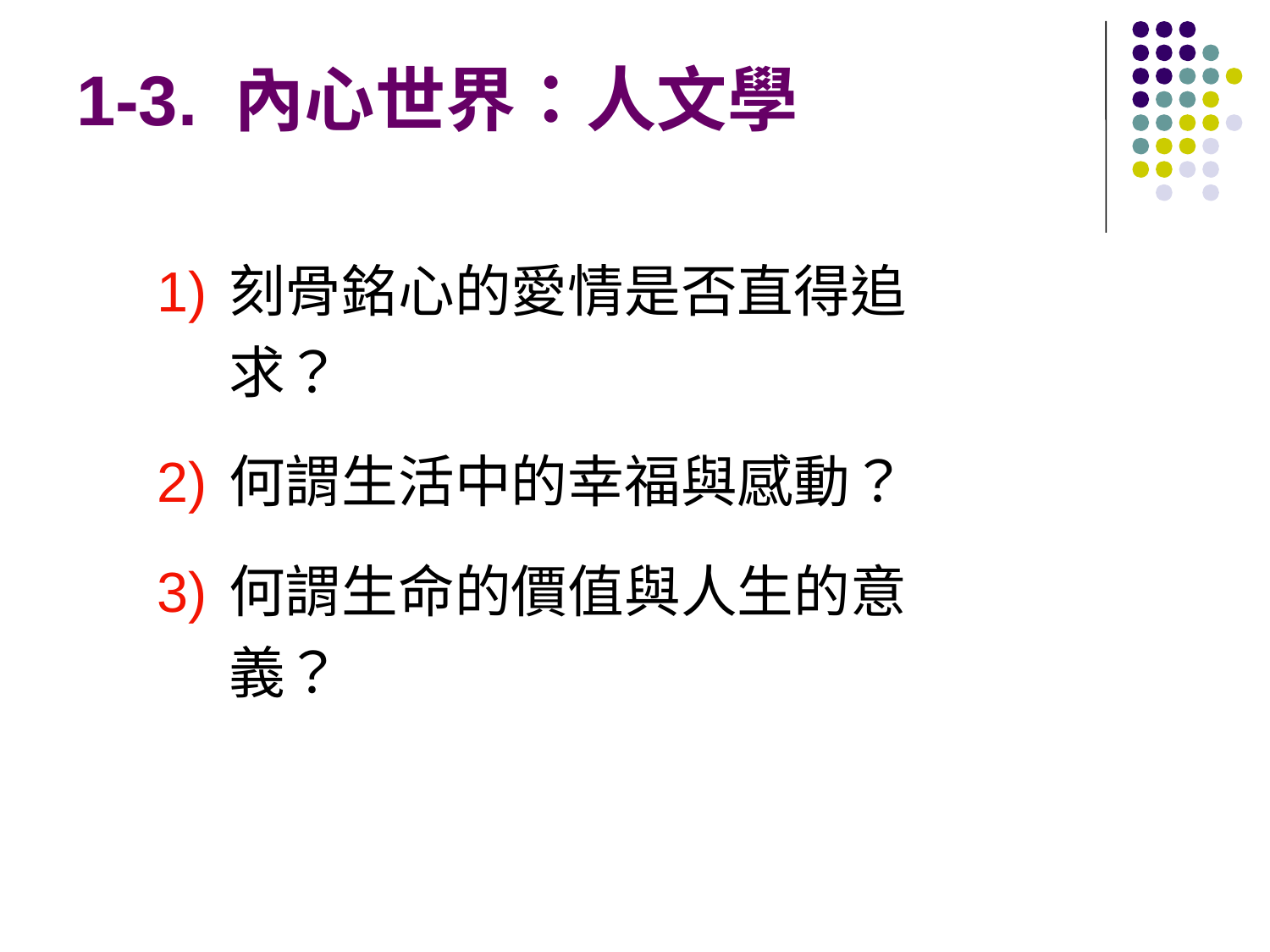

# 1-3. 內心世界：人文學
刻骨銘心的愛情是否直得追求？
何謂生活中的幸福與感動？
何謂生命的價值與人生的意義？